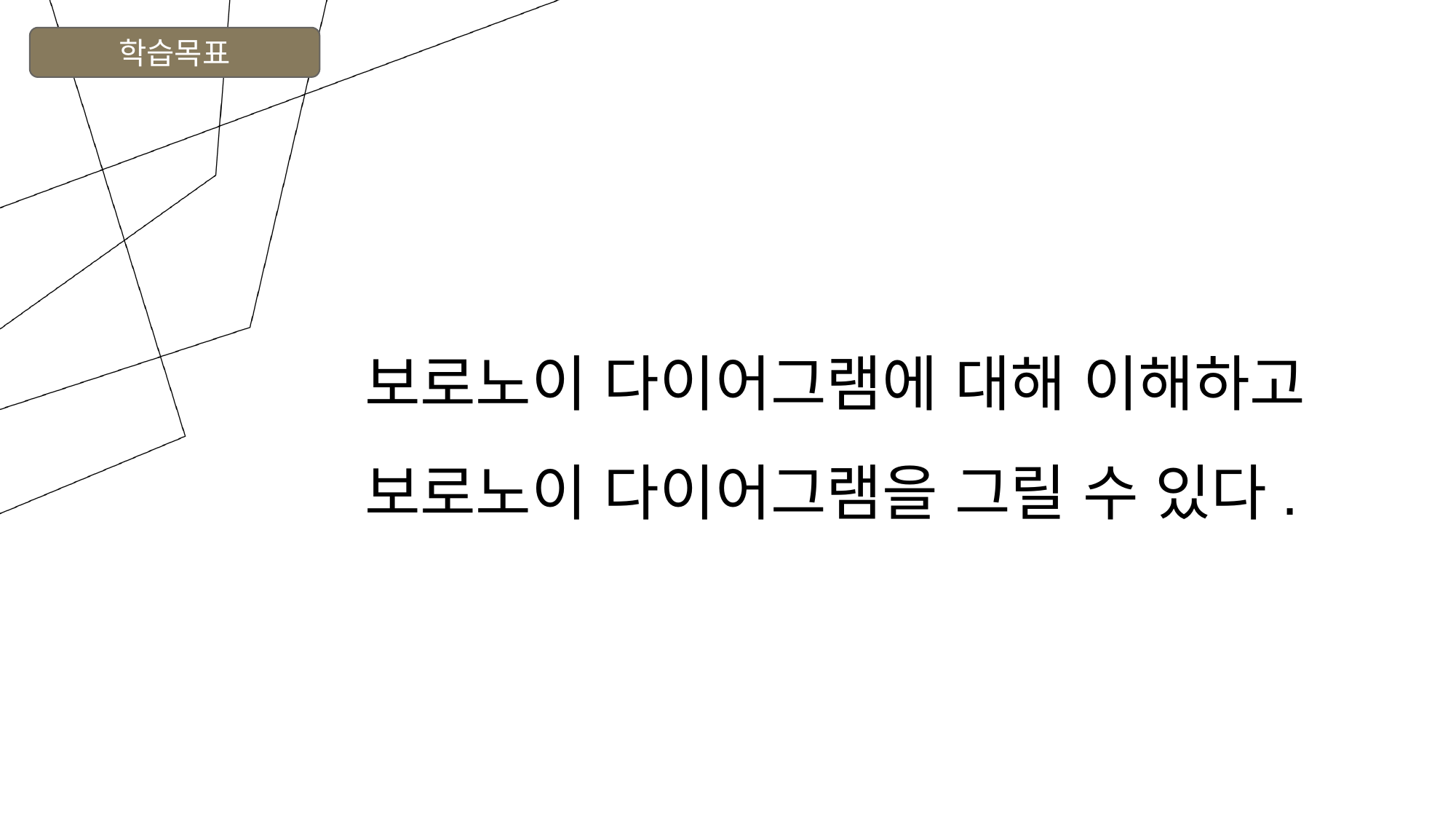

학습목표
보로노이 다이어그램에 대해 이해하고
보로노이 다이어그램을 그릴 수 있다.